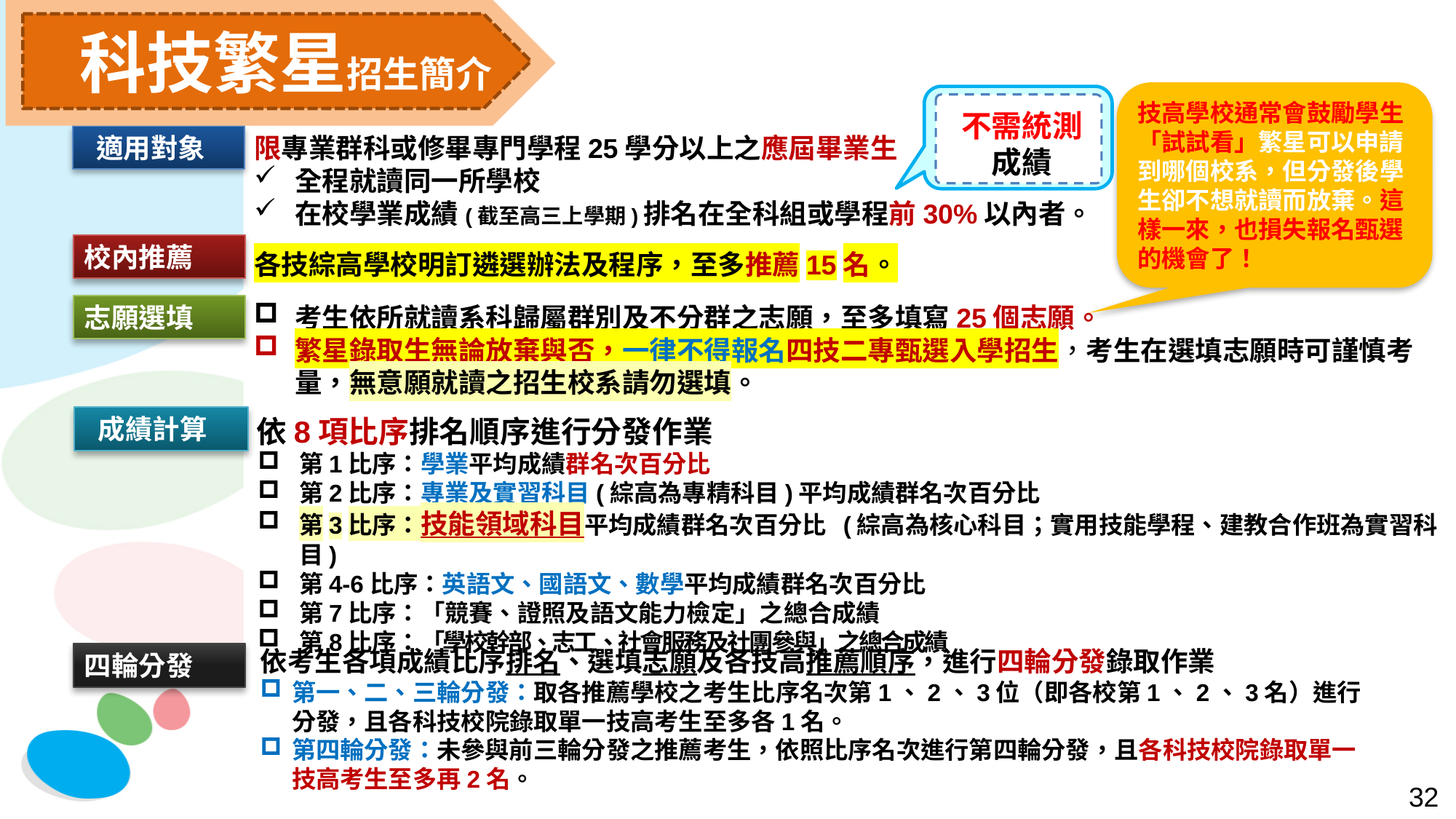

科技繁星招生簡介
技高學校通常會鼓勵學生「試試看」繁星可以申請到哪個校系，但分發後學生卻不想就讀而放棄。這樣一來，也損失報名甄選的機會了！

不需統測成績
 適用對象
限專業群科或修畢專門學程25學分以上之應屆畢業生
全程就讀同一所學校
在校學業成績(截至高三上學期)排名在全科組或學程前30%以內者。

各技綜高學校明訂遴選辦法及程序，至多推薦15名。

考生依所就讀系科歸屬群別及不分群之志願，至多填寫25個志願。
繁星錄取生無論放棄與否，一律不得報名四技二專甄選入學招生，考生在選填志願時可謹慎考量，無意願就讀之招生校系請勿選填。
校內推薦
志願選填
 成績計算
依8項比序排名順序進行分發作業
第1比序：學業平均成績群名次百分比
第2比序：專業及實習科目(綜高為專精科目)平均成績群名次百分比
第3比序：技能領域科目平均成績群名次百分比  (綜高為核心科目；實用技能學程、建教合作班為實習科目)
第4-6比序：英語文、國語文、數學平均成績群名次百分比
第7比序：「競賽、證照及語文能力檢定」之總合成績
第8比序：「學校幹部、志工、社會服務及社團參與」之總合成績
依考生各項成績比序排名、選填志願及各技高推薦順序，進行四輪分發錄取作業
第一、二、三輪分發：取各推薦學校之考生比序名次第1、2、3位（即各校第1、2、3名）進行分發，且各科技校院錄取單一技高考生至多各1名。
第四輪分發：未參與前三輪分發之推薦考生，依照比序名次進行第四輪分發，且各科技校院錄取單一技高考生至多再2名。
四輪分發